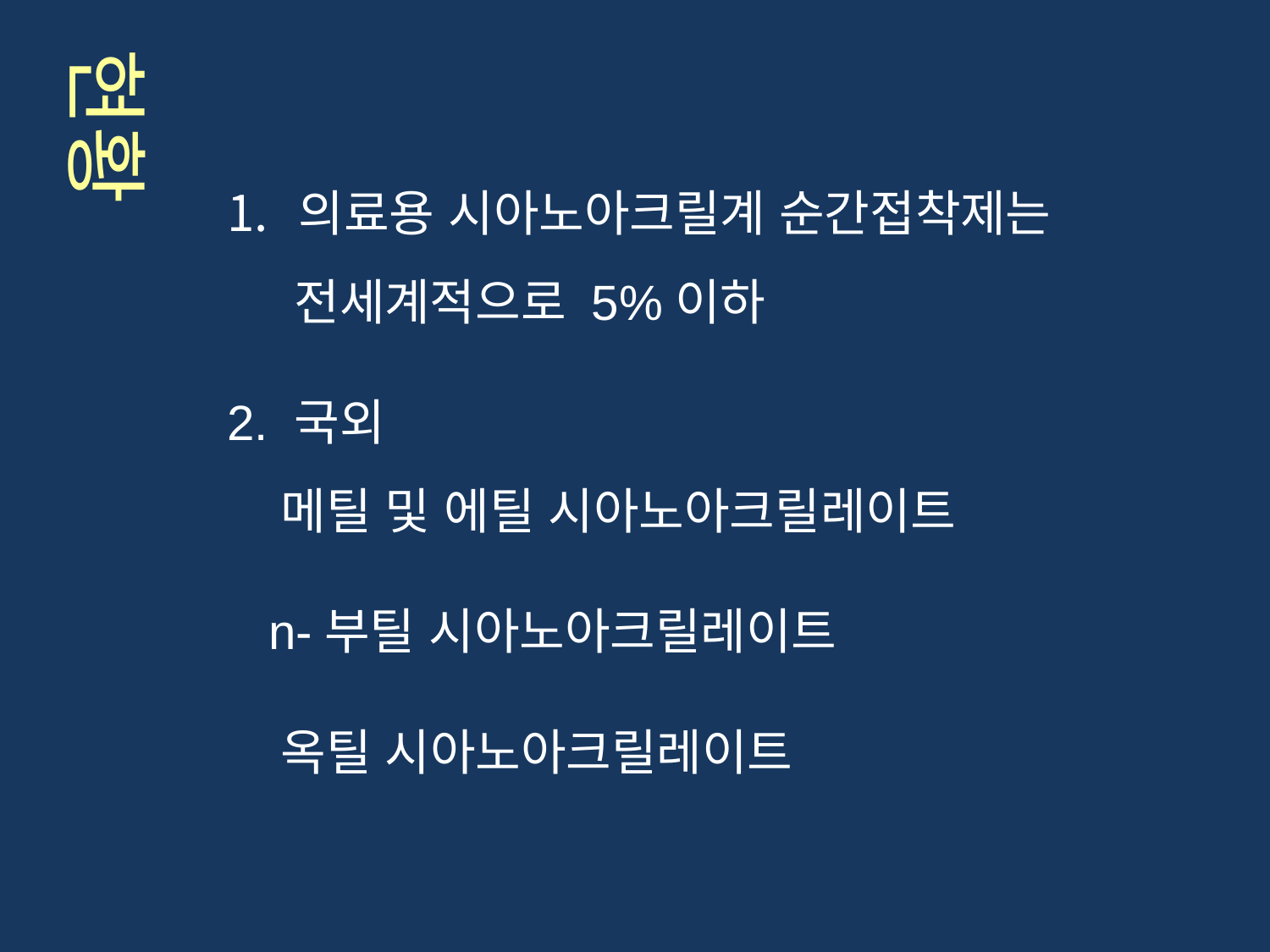

현황

의료용 시아노아크릴계 순간접착제는
    전세계적으로 5%이하

2. 국외
   메틸 및 에틸 시아노아크릴레이트

   n-부틸 시아노아크릴레이트

   옥틸 시아노아크릴레이트